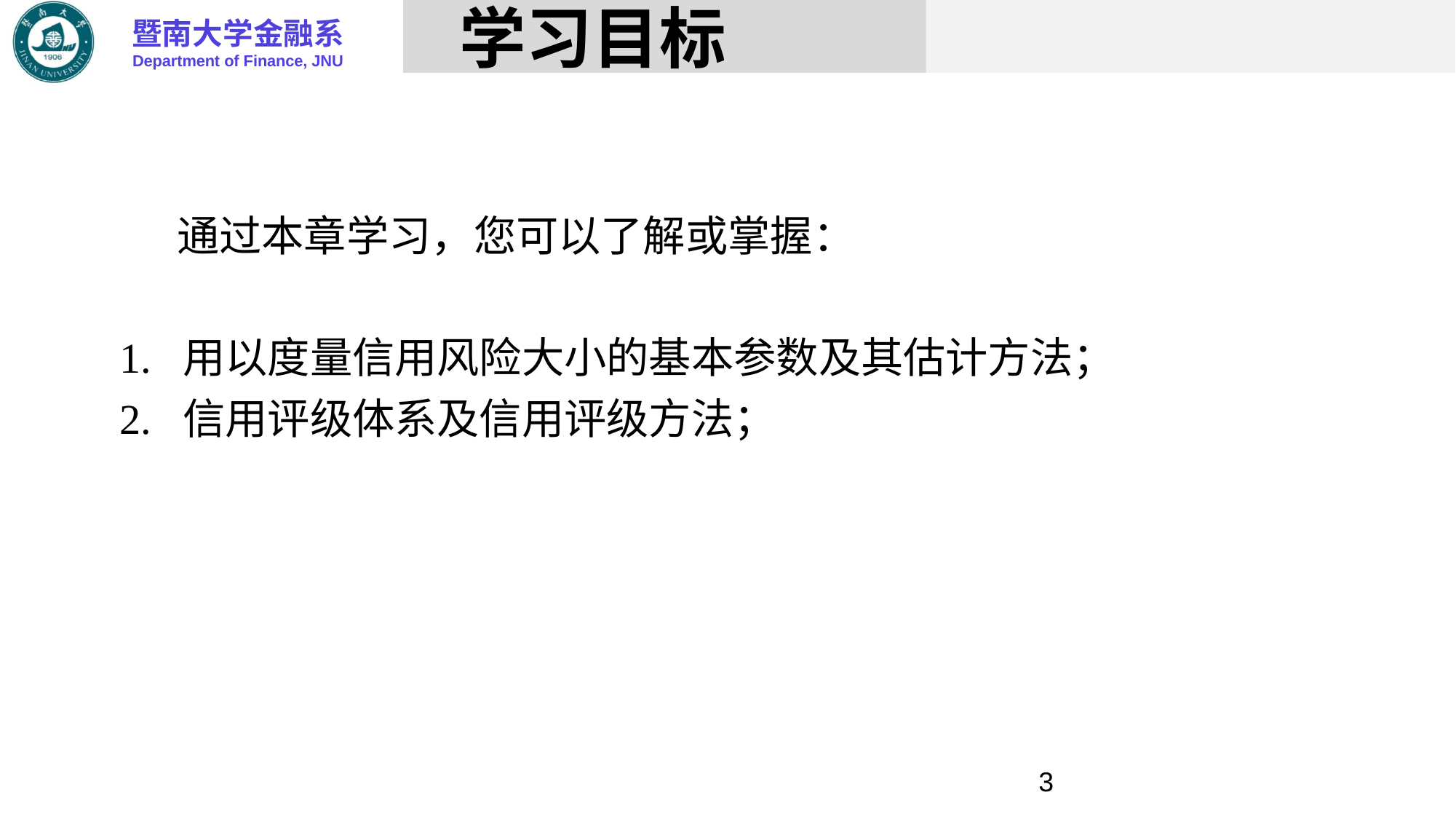

# 学习目标
     通过本章学习，您可以了解或掌握：

1.  用以度量信用风险大小的基本参数及其估计方法；
2.  信用评级体系及信用评级方法；

3